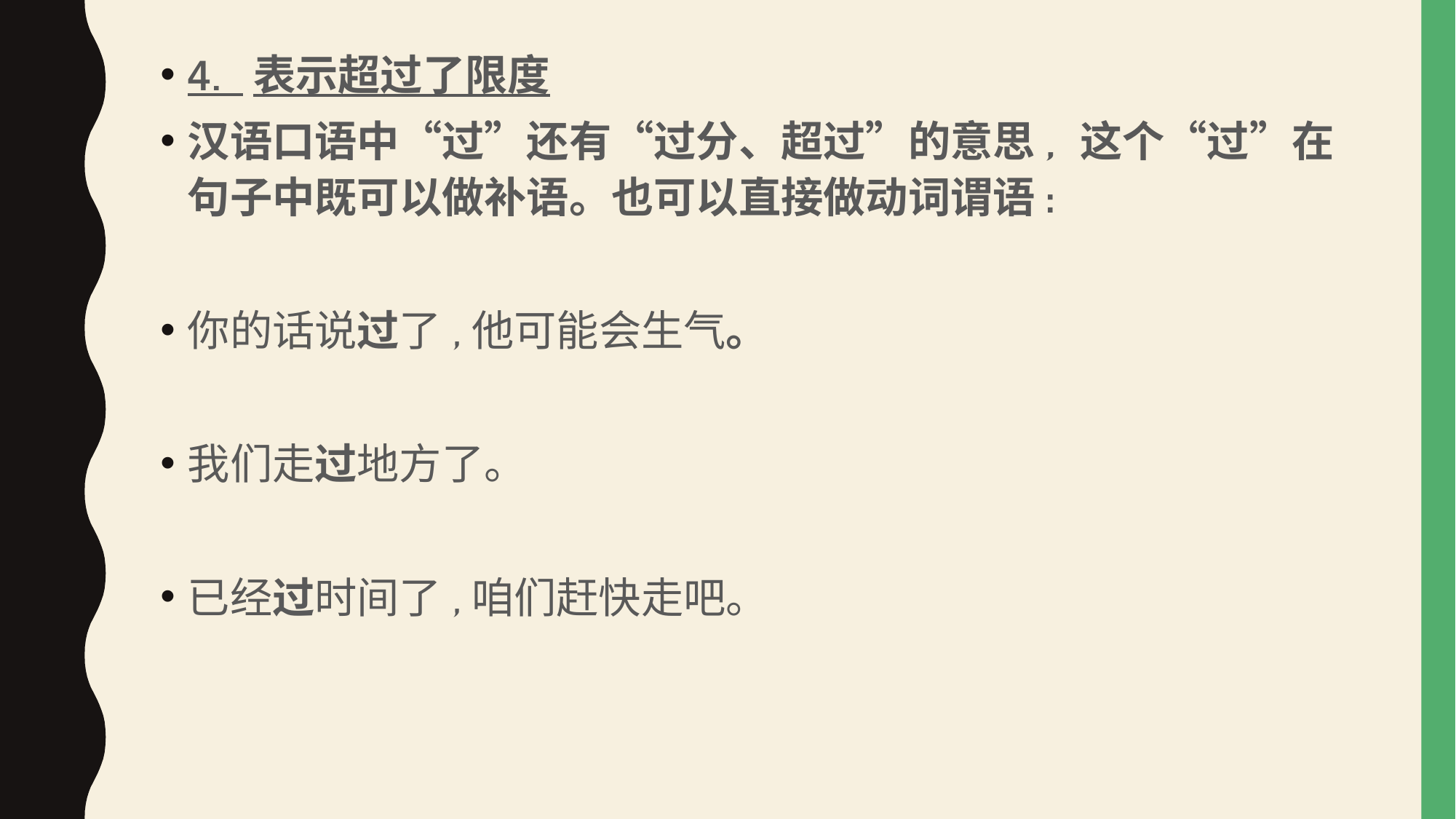

4. 表示超过了限度
汉语口语中“过”还有“过分、超过”的意思, 这个“过”在句子中既可以做补语。也可以直接做动词谓语:

你的话说过了,他可能会生气。

我们走过地方了。

已经过时间了,咱们赶快走吧。